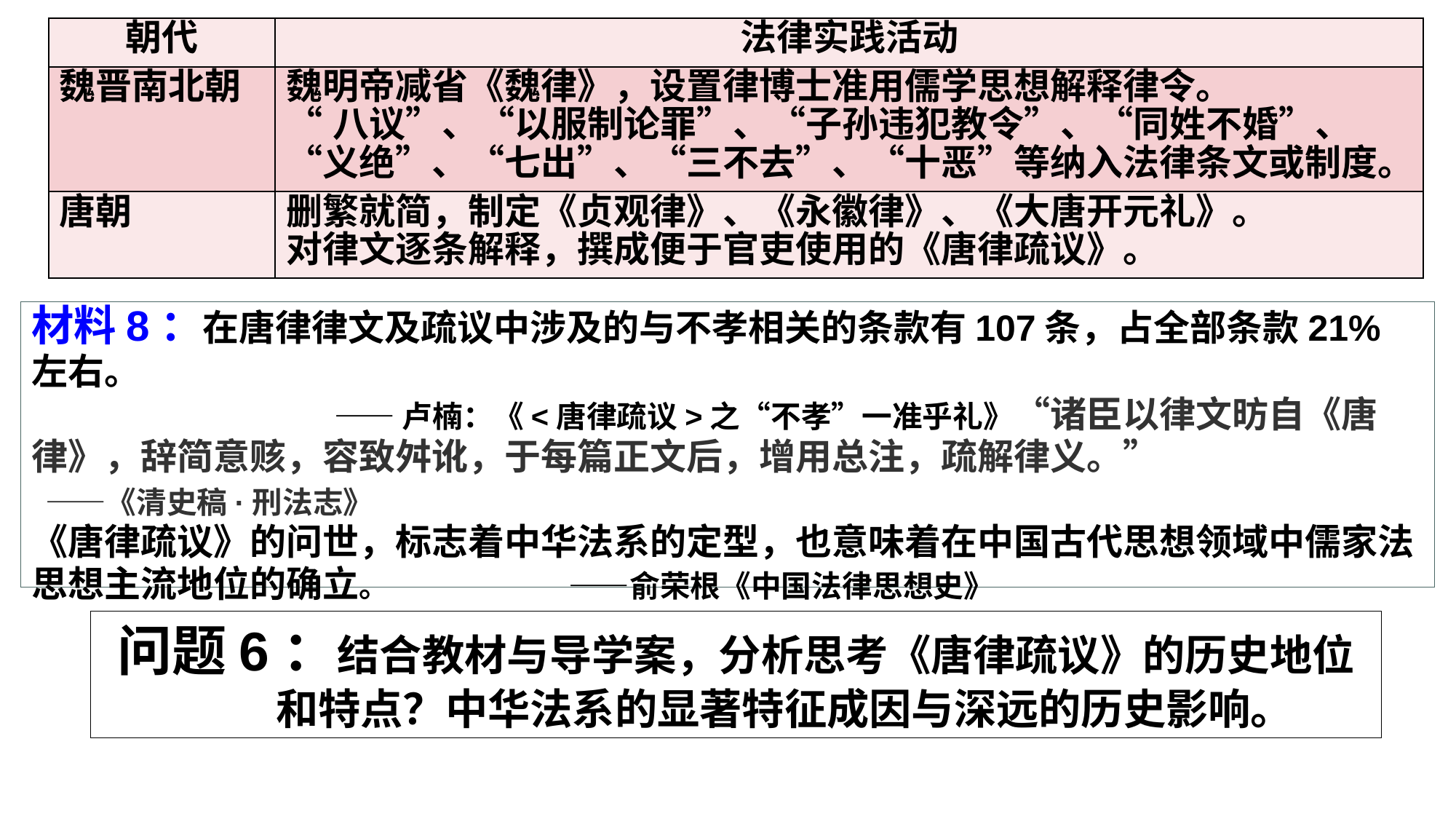

| 朝代 | 法律实践活动 |
| --- | --- |
| 魏晋南北朝 | 魏明帝减省《魏律》，设置律博士准用儒学思想解释律令。 “八议”、“以服制论罪”、“子孙违犯教令”、“同姓不婚”、“义绝”、“七出”、“三不去”、“十恶”等纳入法律条文或制度。 |
| 唐朝 | 删繁就简，制定《贞观律》、《永徽律》、《大唐开元礼》。 对律文逐条解释，撰成便于官吏使用的《唐律疏议》。 |
材料8：在唐律律文及疏议中涉及的与不孝相关的条款有107条，占全部条款21%左右。
                                     ——卢楠：《<唐律疏议>之“不孝”一准乎礼》“诸臣以律文昉自《唐律》，辞简意赅，容致舛讹，于每篇正文后，增用总注，疏解律义。”                                         ——《清史稿·刑法志》
《唐律疏议》的问世，标志着中华法系的定型，也意味着在中国古代思想领域中儒家法思想主流地位的确立。                          ——俞荣根《中国法律思想史》

问题6：结合教材与导学案，分析思考《唐律疏议》的历史地位
         和特点？中华法系的显著特征成因与深远的历史影响。